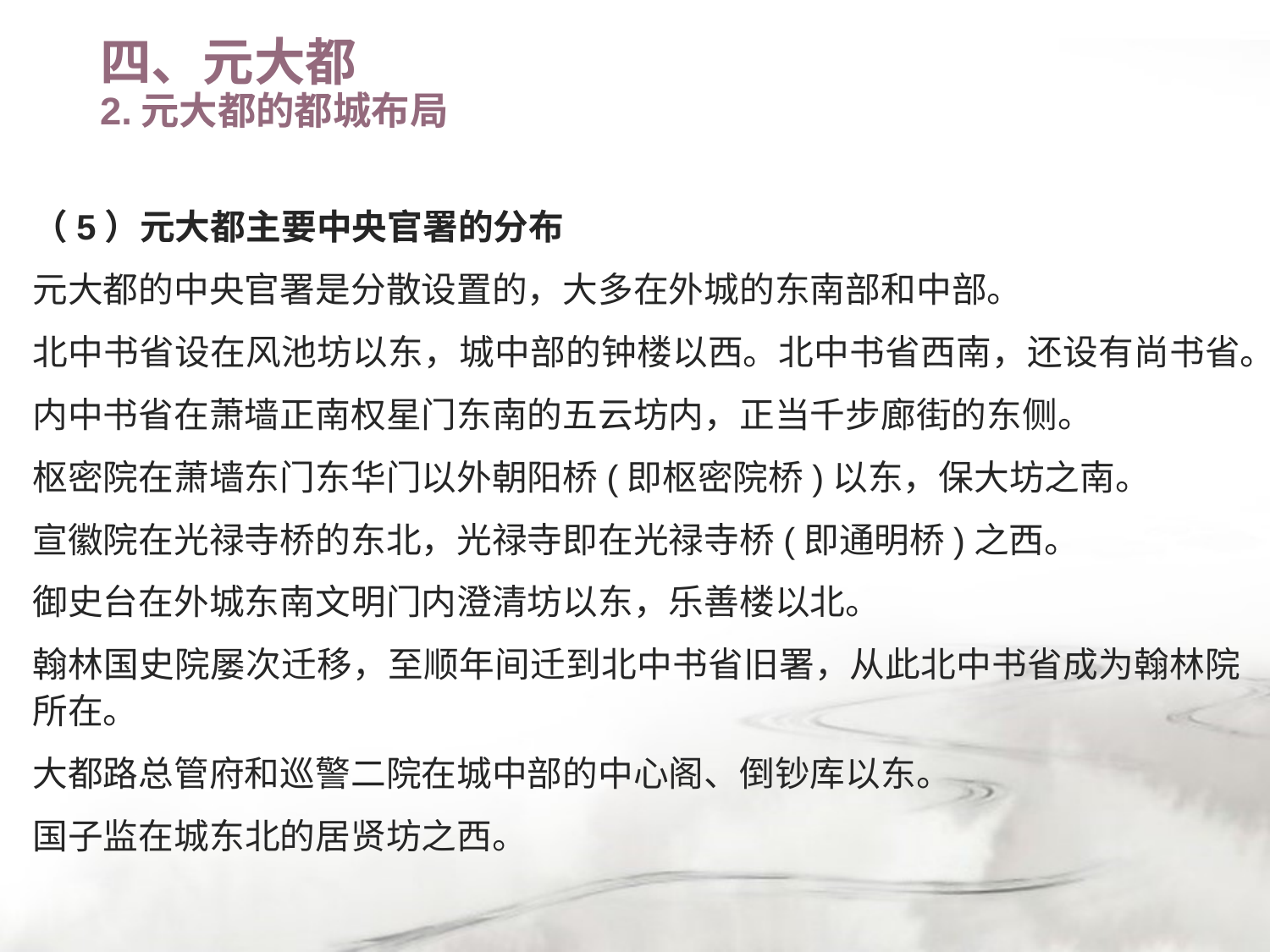

# 四、元大都 2.元大都的都城布局
（5）元大都主要中央官署的分布
元大都的中央官署是分散设置的，大多在外城的东南部和中部。
北中书省设在风池坊以东，城中部的钟楼以西。北中书省西南，还设有尚书省。
内中书省在萧墙正南权星门东南的五云坊内，正当千步廊街的东侧。
枢密院在萧墙东门东华门以外朝阳桥(即枢密院桥)以东，保大坊之南。
宣徽院在光禄寺桥的东北，光禄寺即在光禄寺桥(即通明桥)之西。
御史台在外城东南文明门内澄清坊以东，乐善楼以北。
翰林国史院屡次迁移，至顺年间迁到北中书省旧署，从此北中书省成为翰林院所在。
大都路总管府和巡警二院在城中部的中心阁、倒钞库以东。
国子监在城东北的居贤坊之西。